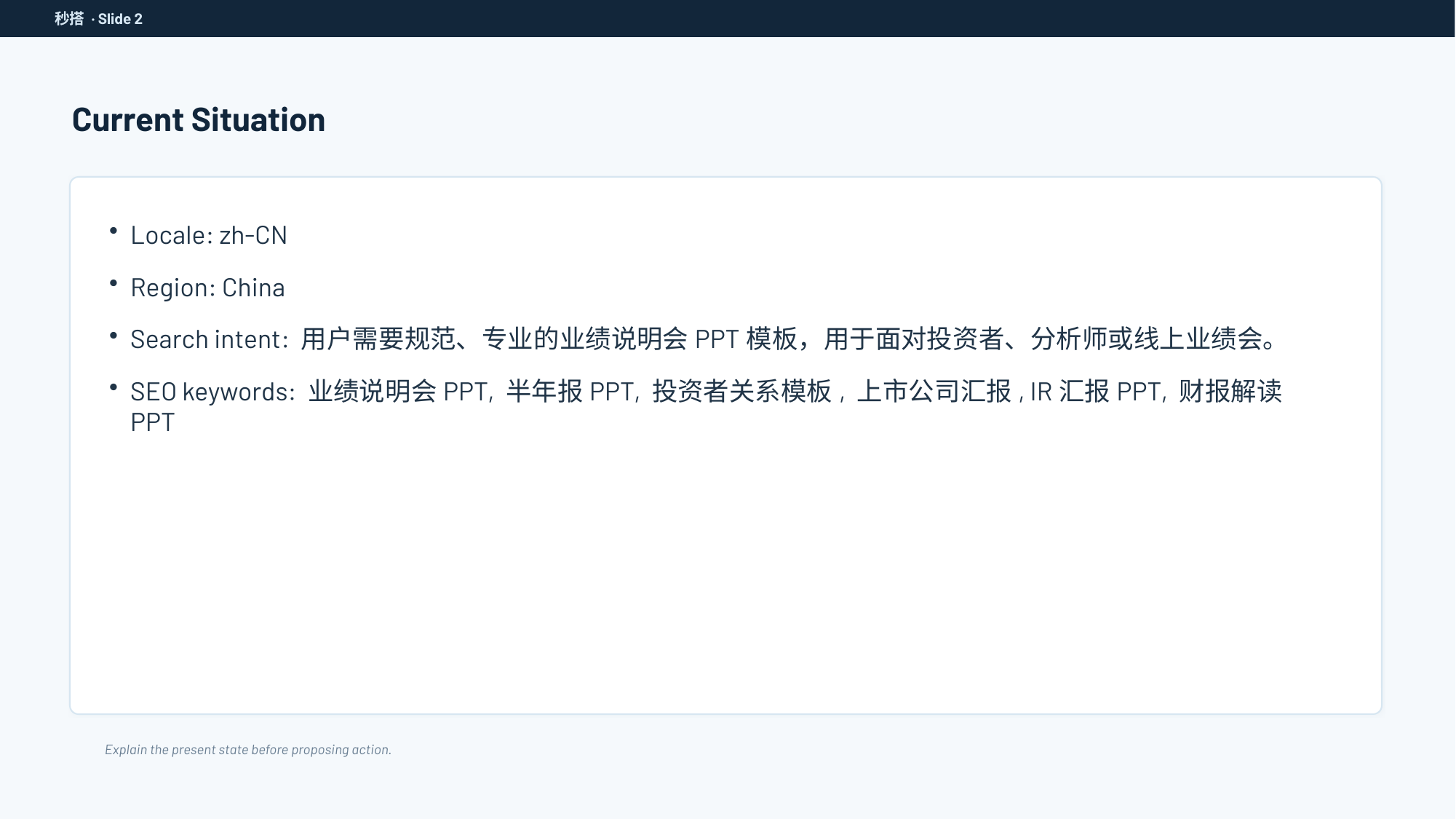

秒搭 · Slide 2
Current Situation

Locale: zh-CN
Region: China
Search intent: 用户需要规范、专业的业绩说明会PPT模板，用于面对投资者、分析师或线上业绩会。
SEO keywords: 业绩说明会PPT, 半年报PPT, 投资者关系模板, 上市公司汇报, IR汇报PPT, 财报解读PPT
Explain the present state before proposing action.